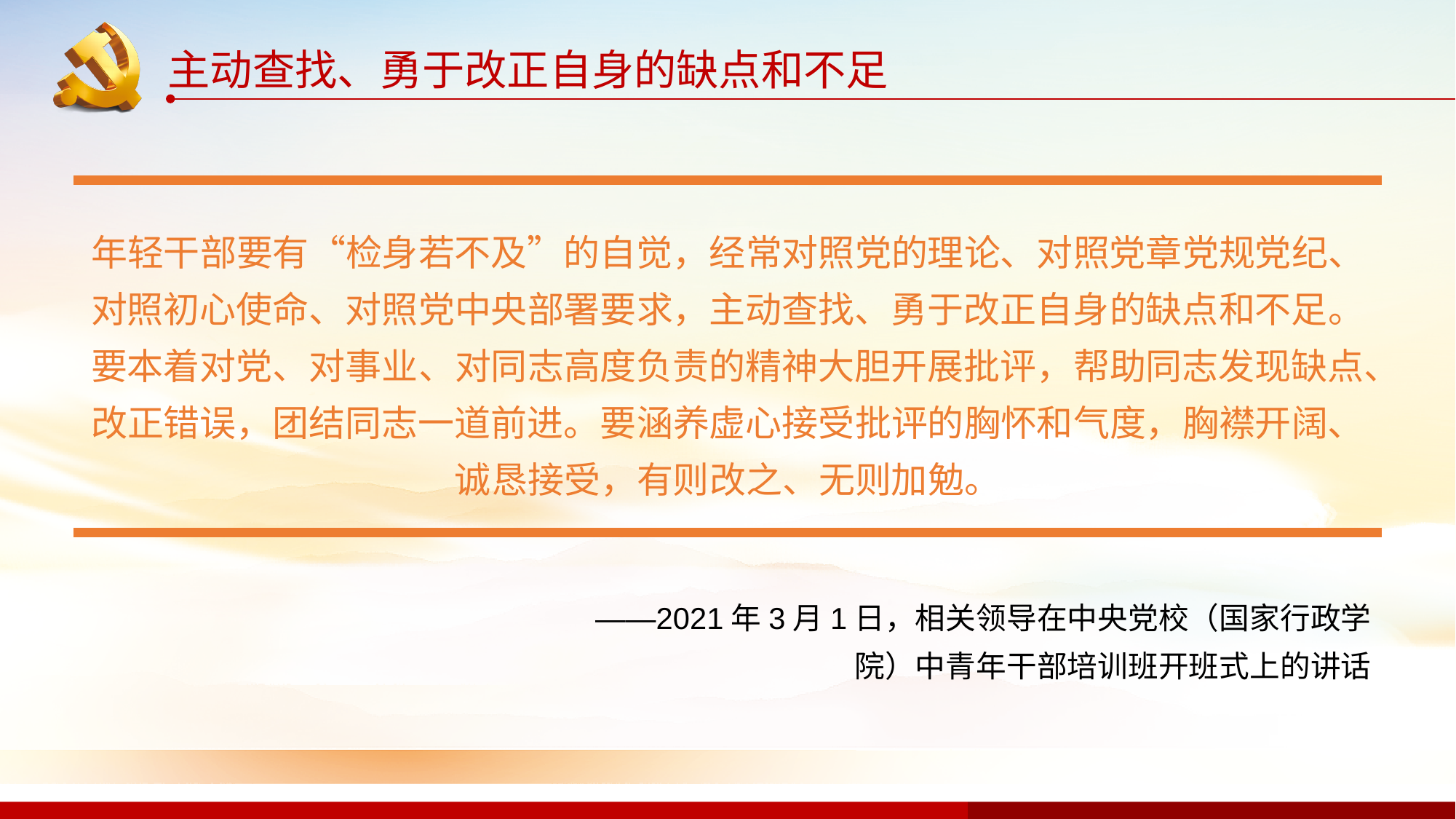

主动查找、勇于改正自身的缺点和不足

年轻干部要有“检身若不及”的自觉，经常对照党的理论、对照党章党规党纪、对照初心使命、对照党中央部署要求，主动查找、勇于改正自身的缺点和不足。要本着对党、对事业、对同志高度负责的精神大胆开展批评，帮助同志发现缺点、改正错误，团结同志一道前进。要涵养虚心接受批评的胸怀和气度，胸襟开阔、诚恳接受，有则改之、无则加勉。
——2021年3月1日，相关领导在中央党校（国家行政学院）中青年干部培训班开班式上的讲话